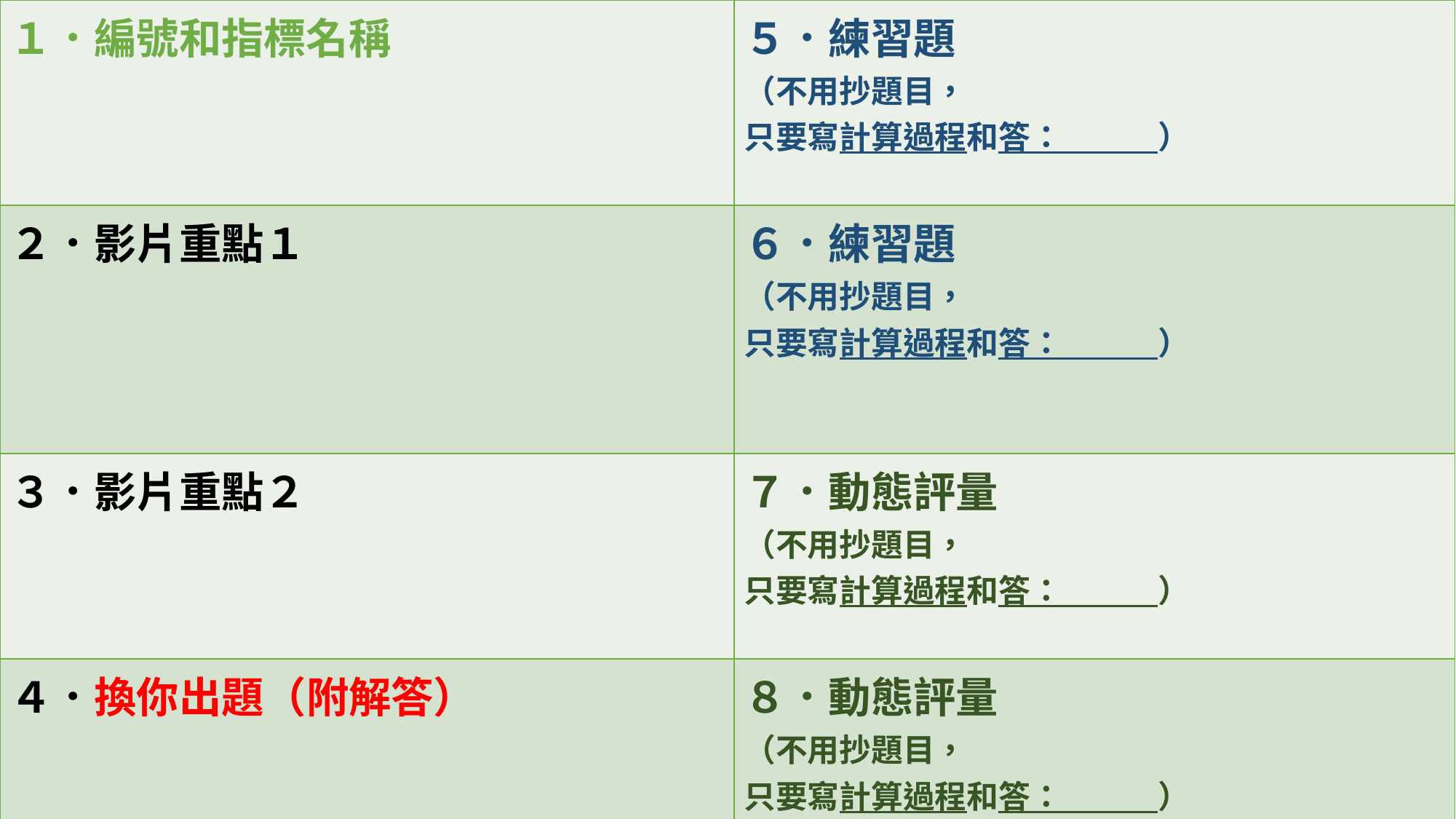

| １．編號和指標名稱 | ５．練習題 （不用抄題目， 只要寫計算過程和答：　　　） |
| --- | --- |
| ２．影片重點１ | ６．練習題 （不用抄題目， 只要寫計算過程和答：　　　） |
| ３．影片重點２ | ７．動態評量 （不用抄題目， 只要寫計算過程和答：　　　） |
| ４．換你出題（附解答） | ８．動態評量 （不用抄題目， 只要寫計算過程和答：　　　） |
#